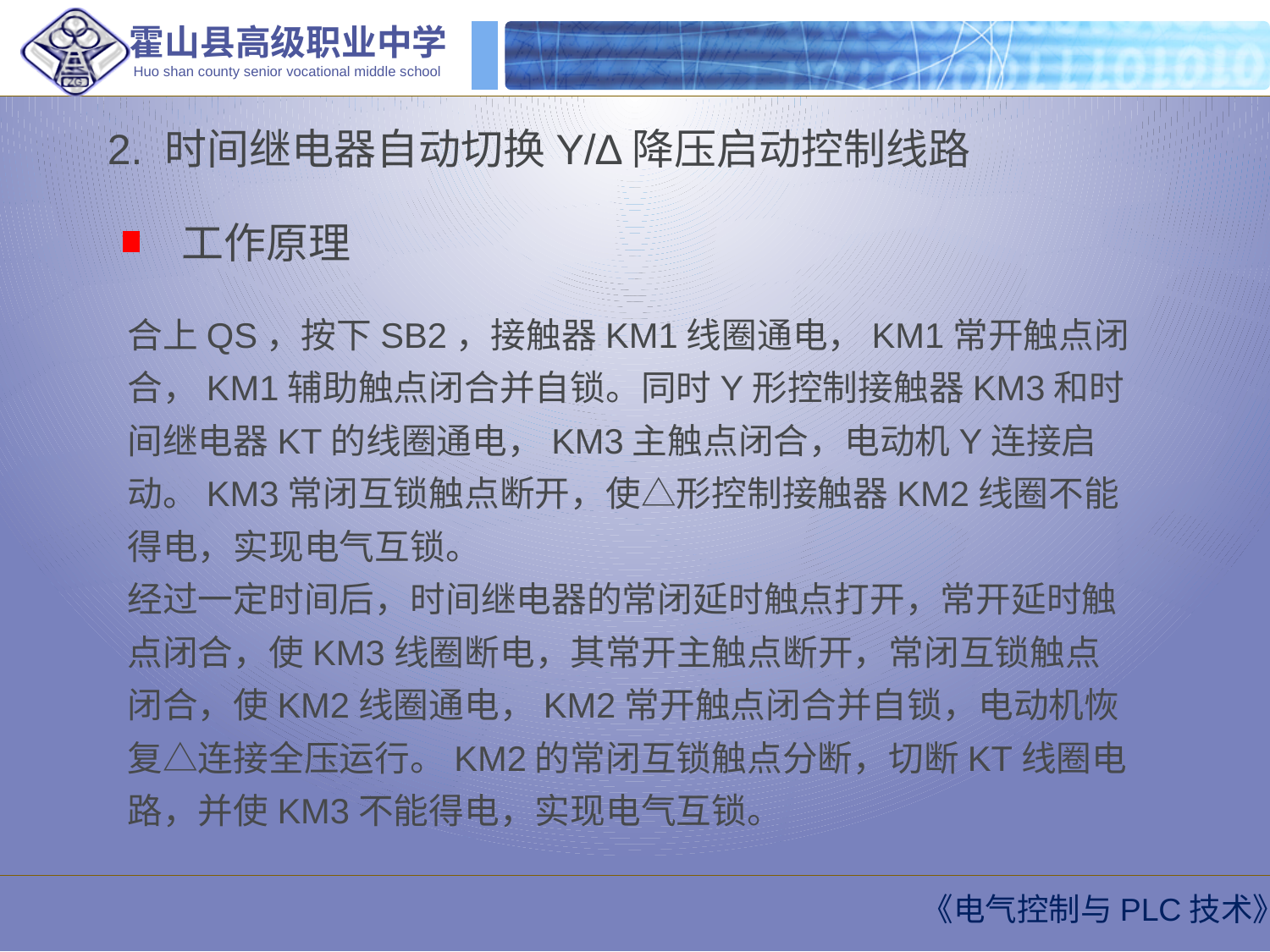

2. 时间继电器自动切换Y/∆降压启动控制线路
工作原理

合上QS，按下SB2，接触器KM1线圈通电，KM1常开触点闭合，KM1辅助触点闭合并自锁。同时Y形控制接触器KM3和时间继电器KT的线圈通电，KM3主触点闭合，电动机Y连接启动。KM3常闭互锁触点断开，使△形控制接触器KM2线圈不能得电，实现电气互锁。
经过一定时间后，时间继电器的常闭延时触点打开，常开延时触点闭合，使KM3线圈断电，其常开主触点断开，常闭互锁触点闭合，使KM2线圈通电，KM2常开触点闭合并自锁，电动机恢复△连接全压运行。KM2的常闭互锁触点分断，切断KT线圈电路，并使KM3不能得电，实现电气互锁。